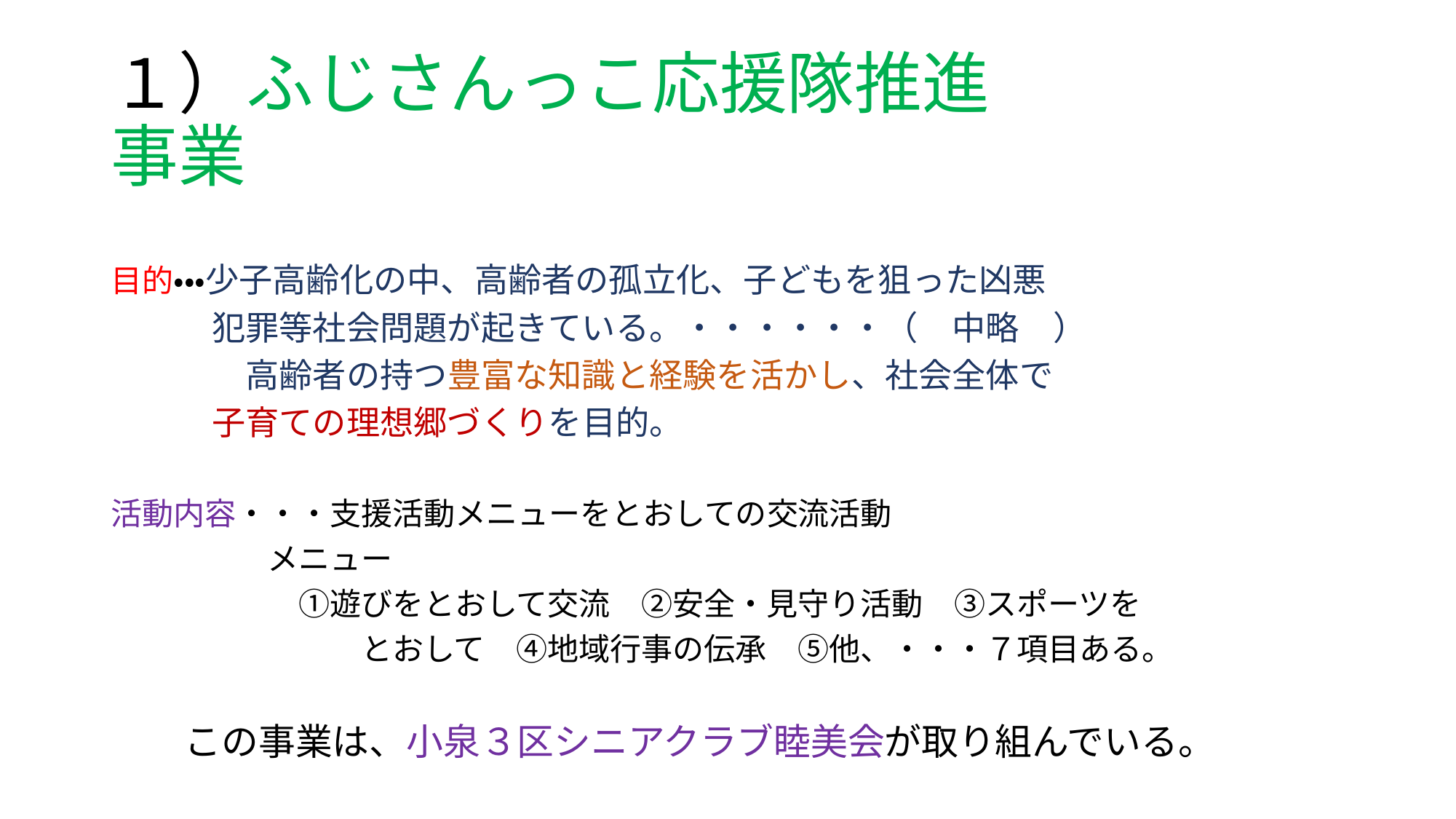

# １）ふじさんっこ応援隊推進事業
目的・・・少子高齢化の中、高齢者の孤立化、子どもを狙った凶悪
　　　犯罪等社会問題が起きている。・・・・・・（　中略　）
　　　　高齢者の持つ豊富な知識と経験を活かし、社会全体で
　　　子育ての理想郷づくりを目的。

活動内容・・・支援活動メニューをとおしての交流活動
　　　　　メニュー
　　　　　　①遊びをとおして交流　②安全・見守り活動　③スポーツを
　　　　　　　　とおして　④地域行事の伝承　⑤他、・・・７項目ある。

　　この事業は、小泉３区シニアクラブ睦美会が取り組んでいる。